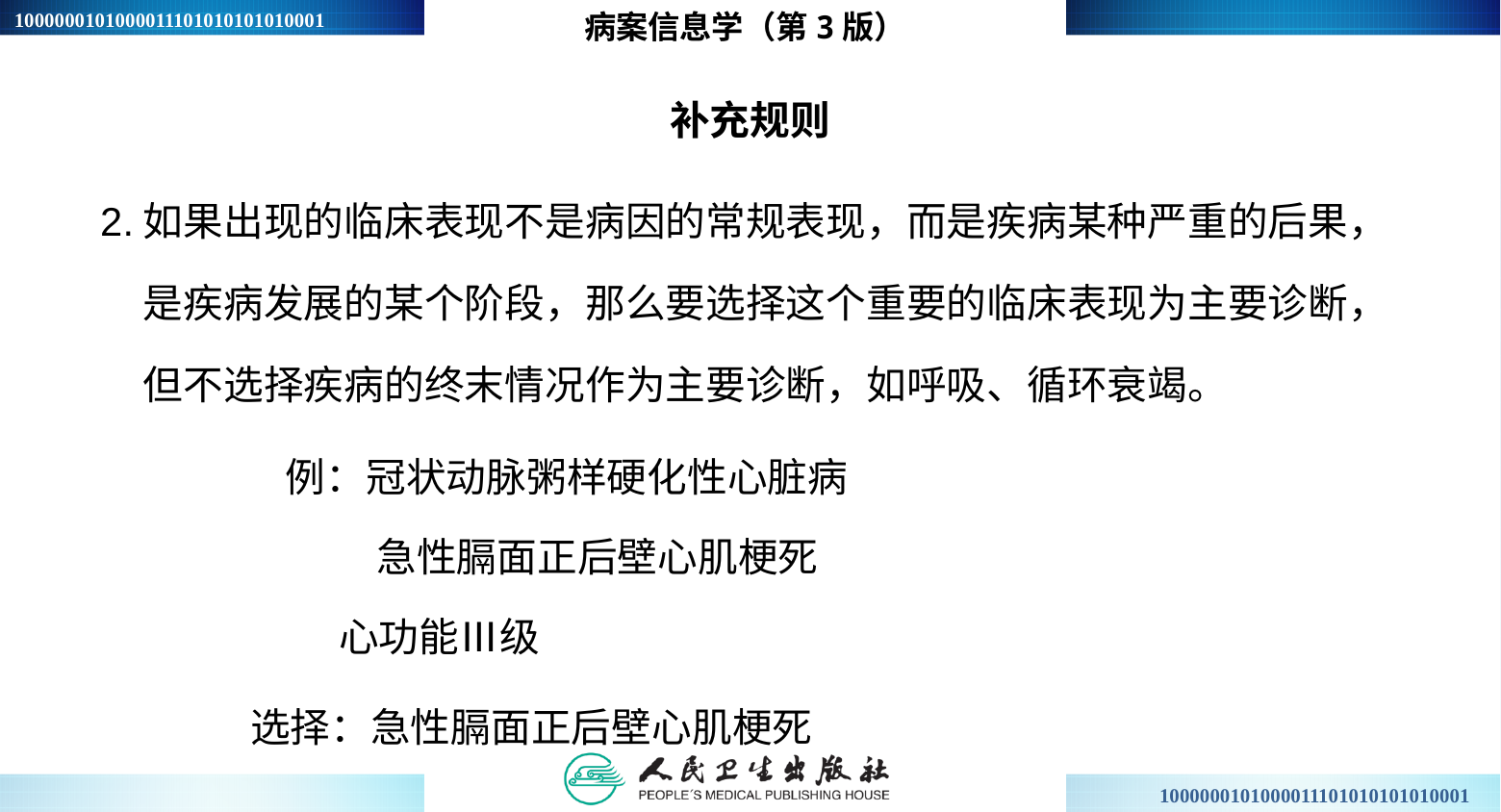

病案信息学（第3版）
# 补充规则
 2.如果出现的临床表现不是病因的常规表现，而是疾病某种严重的后果，是疾病发展的某个阶段，那么要选择这个重要的临床表现为主要诊断，但不选择疾病的终末情况作为主要诊断，如呼吸、循环衰竭。
                     例：冠状动脉粥样硬化性心脏病
	               急性膈面正后壁心肌梗死
                           心功能Ⅲ级
                 选择：急性膈面正后壁心肌梗死